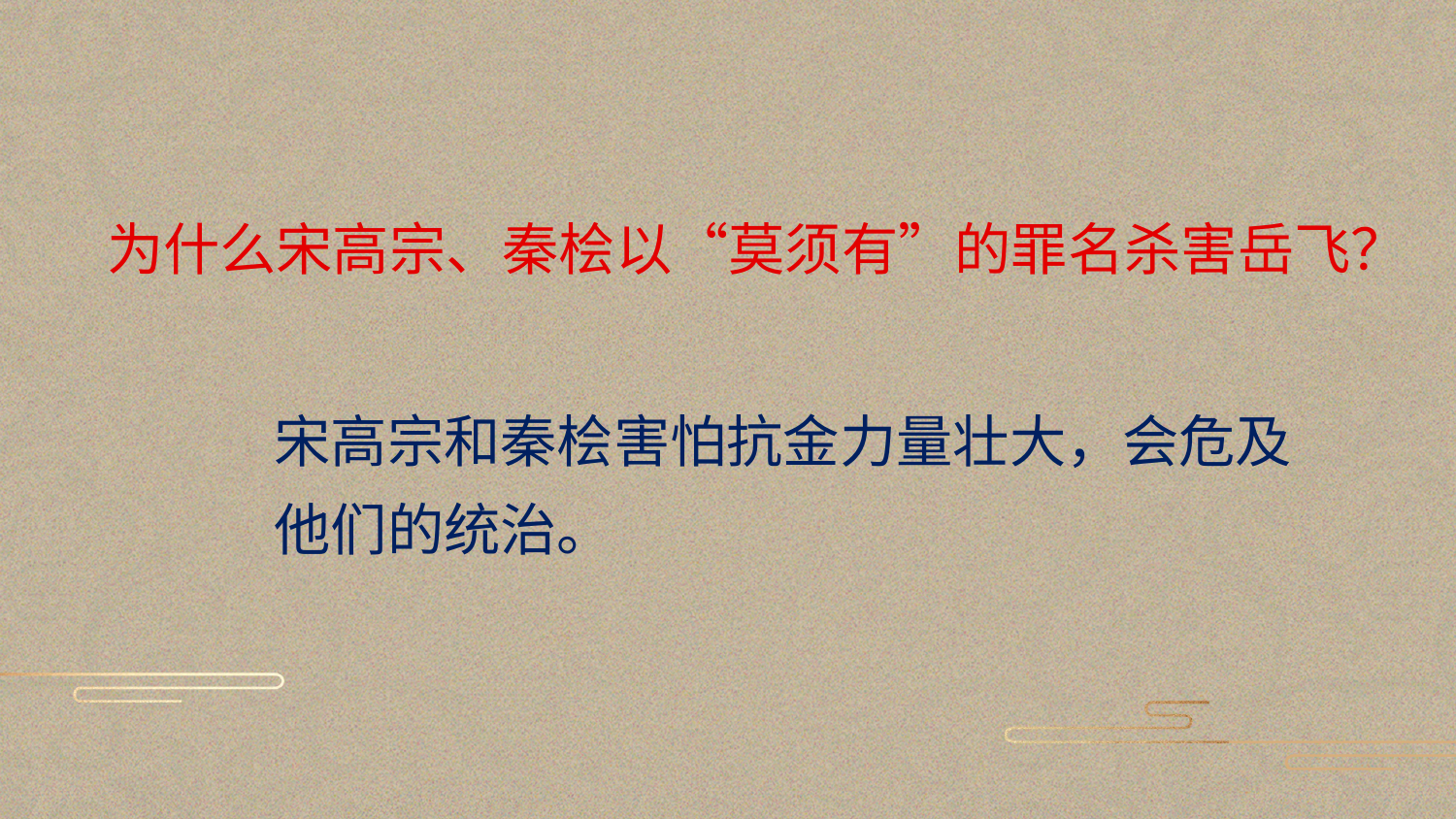

为什么宋高宗、秦桧以“莫须有”的罪名杀害岳飞？
宋高宗和秦桧害怕抗金力量壮大，会危及他们的统治。